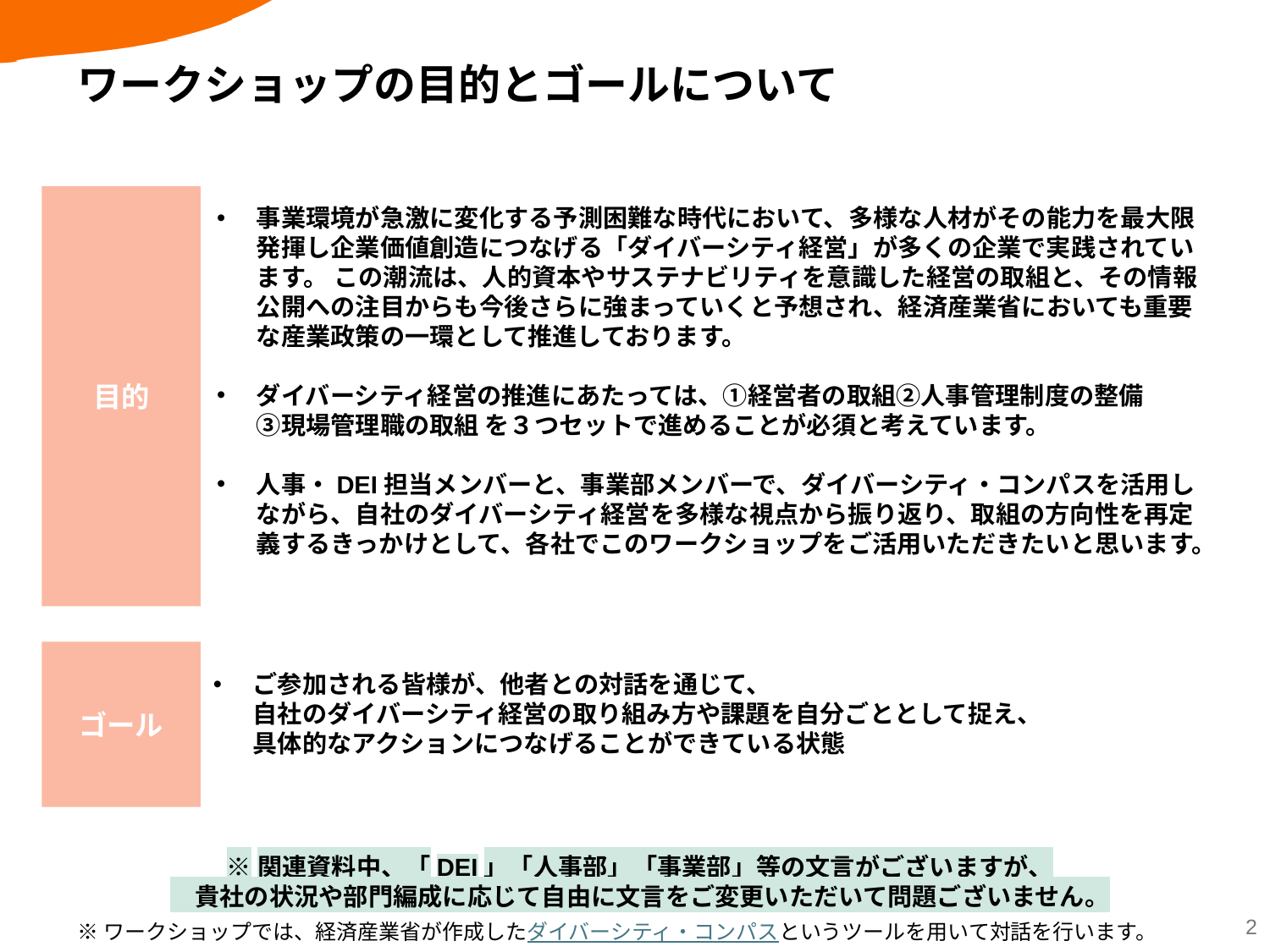

# ワークショップの目的とゴールについて
目的
事業環境が急激に変化する予測困難な時代において、多様な人材がその能力を最大限発揮し企業価値創造につなげる「ダイバーシティ経営」が多くの企業で実践されています。 この潮流は、人的資本やサステナビリティを意識した経営の取組と、その情報公開への注目からも今後さらに強まっていくと予想され、経済産業省においても重要な産業政策の一環として推進しております。

ダイバーシティ経営の推進にあたっては、①経営者の取組②人事管理制度の整備
③現場管理職の取組 を３つセットで進めることが必須と考えています。

人事・DEI担当メンバーと、事業部メンバーで、ダイバーシティ・コンパスを活用しながら、自社のダイバーシティ経営を多様な視点から振り返り、取組の方向性を再定義するきっかけとして、各社でこのワークショップをご活用いただきたいと思います。

ゴール
ご参加される皆様が、他者との対話を通じて、
自社のダイバーシティ経営の取り組み方や課題を自分ごととして捉え、
具体的なアクションにつなげることができている状態
※関連資料中、「DEI」「人事部」「事業部」等の文言がございますが、
　貴社の状況や部門編成に応じて自由に文言をご変更いただいて問題ございません。
2
※ワークショップでは、経済産業省が作成したダイバーシティ・コンパスというツールを用いて対話を行います。